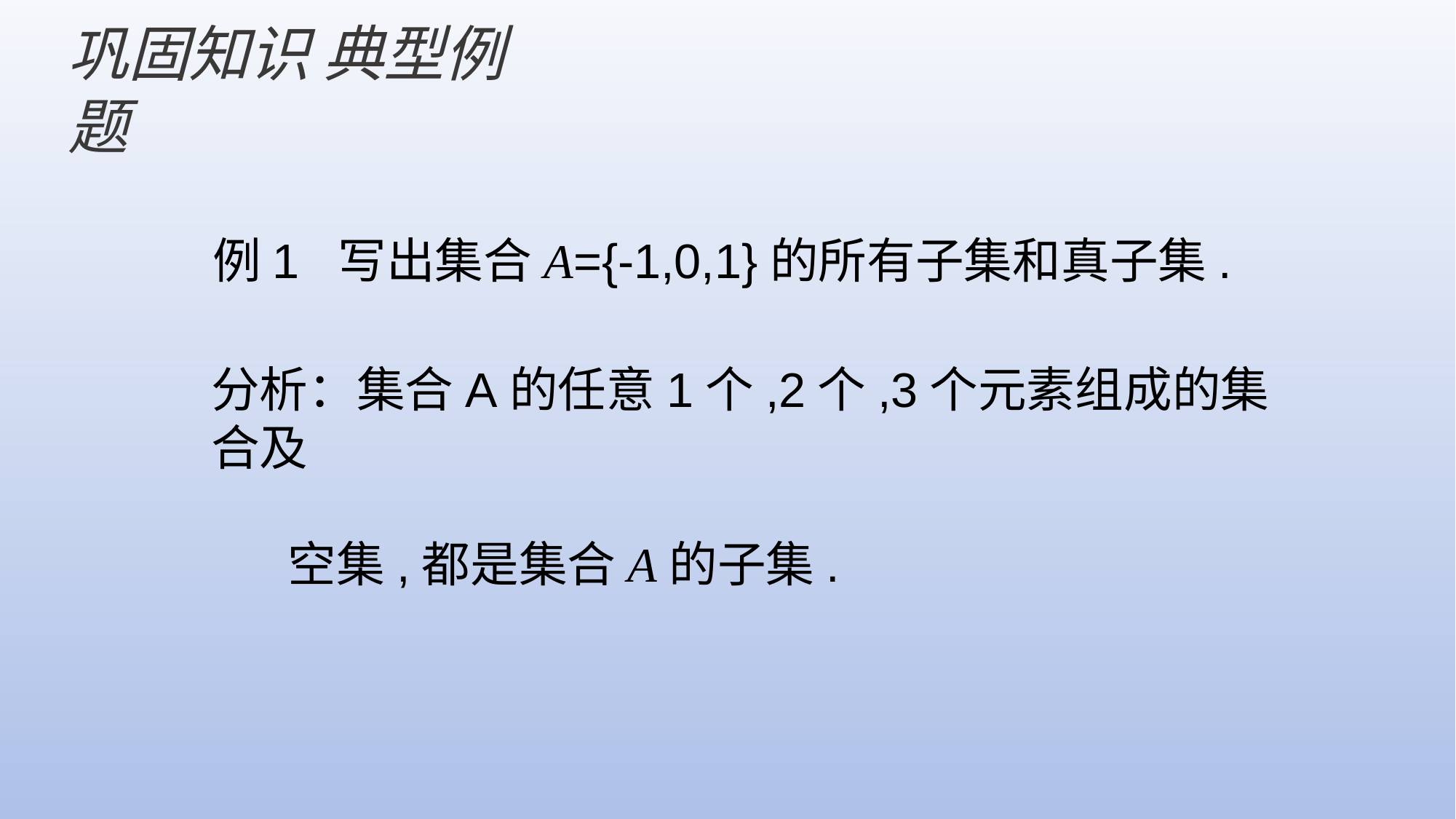

巩固知识 典型例题
例1  写出集合A={-1,0,1}的所有子集和真子集.
分析：集合A的任意1个,2个,3个元素组成的集合及

      空集,都是集合A的子集.